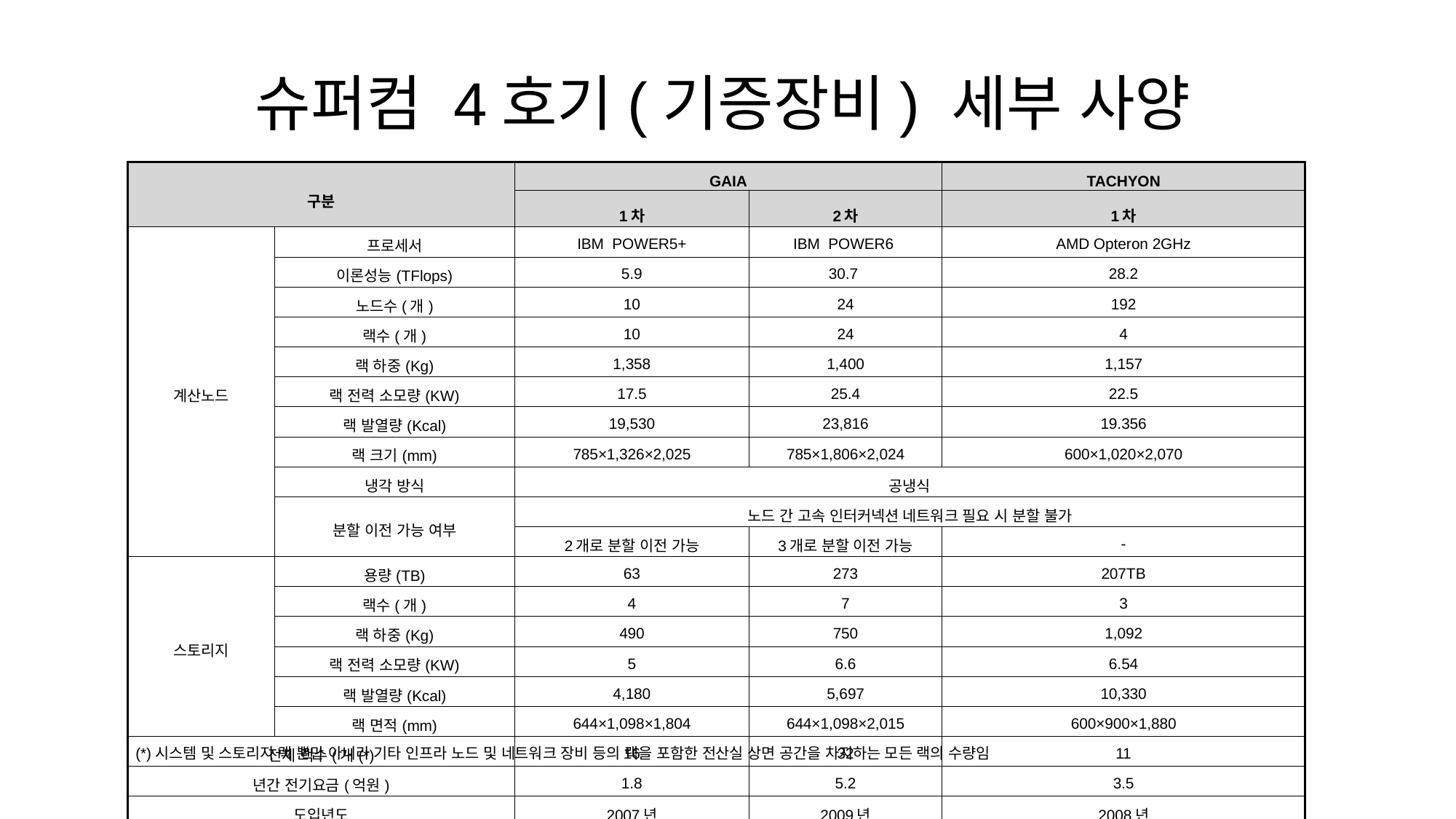

슈퍼컴 4호기(기증장비) 세부 사양
| 구분 |  | GAIA |  | TACHYON |
| --- | --- | --- | --- | --- |
|  |  | 1차 | 2차 | 1차 |
| 계산노드 | 프로세서 | IBM POWER5+ | IBM POWER6 | AMD Opteron 2GHz |
|  | 이론성능(TFlops) | 5.9 | 30.7 | 28.2 |
|  | 노드수(개) | 10 | 24 | 192 |
|  | 랙수(개) | 10 | 24 | 4 |
|  | 랙 하중(Kg) | 1,358 | 1,400 | 1,157 |
|  | 랙 전력 소모량(KW) | 17.5 | 25.4 | 22.5 |
|  | 랙 발열량(Kcal) | 19,530 | 23,816 | 19.356 |
|  | 랙 크기(mm) | 785×1,326×2,025 | 785×1,806×2,024 | 600×1,020×2,070 |
|  | 냉각 방식 | 공냉식 |  |  |
|  | 분할 이전 가능 여부 | 노드 간 고속 인터커넥션 네트워크 필요 시 분할 불가 |  |  |
|  |  | 2개로 분할 이전 가능 | 3개로 분할 이전 가능 | - |
| 스토리지 | 용량(TB) | 63 | 273 | 207TB |
|  | 랙수(개) | 4 | 7 | 3 |
|  | 랙 하중(Kg) | 490 | 750 | 1,092 |
|  | 랙 전력 소모량(KW) | 5 | 6.6 | 6.54 |
|  | 랙 발열량(Kcal) | 4,180 | 5,697 | 10,330 |
|  | 랙 면적(mm) | 644×1,098×1,804 | 644×1,098×2,015 | 600×900×1,880 |
| 전체 랙수(개(\*) |  | 16 | 32 | 11 |
| 년간 전기요금(억원) |  | 1.8 | 5.2 | 3.5 |
| 도입년도 |  | 2007년 | 2009년 | 2008년 |

(*)시스템 및 스토리지 랙 뿐만 아니라 기타 인프라 노드 및 네트워크 장비 등의 랙을 포함한 전산실 상면 공간을 차지하는 모든 랙의 수량임